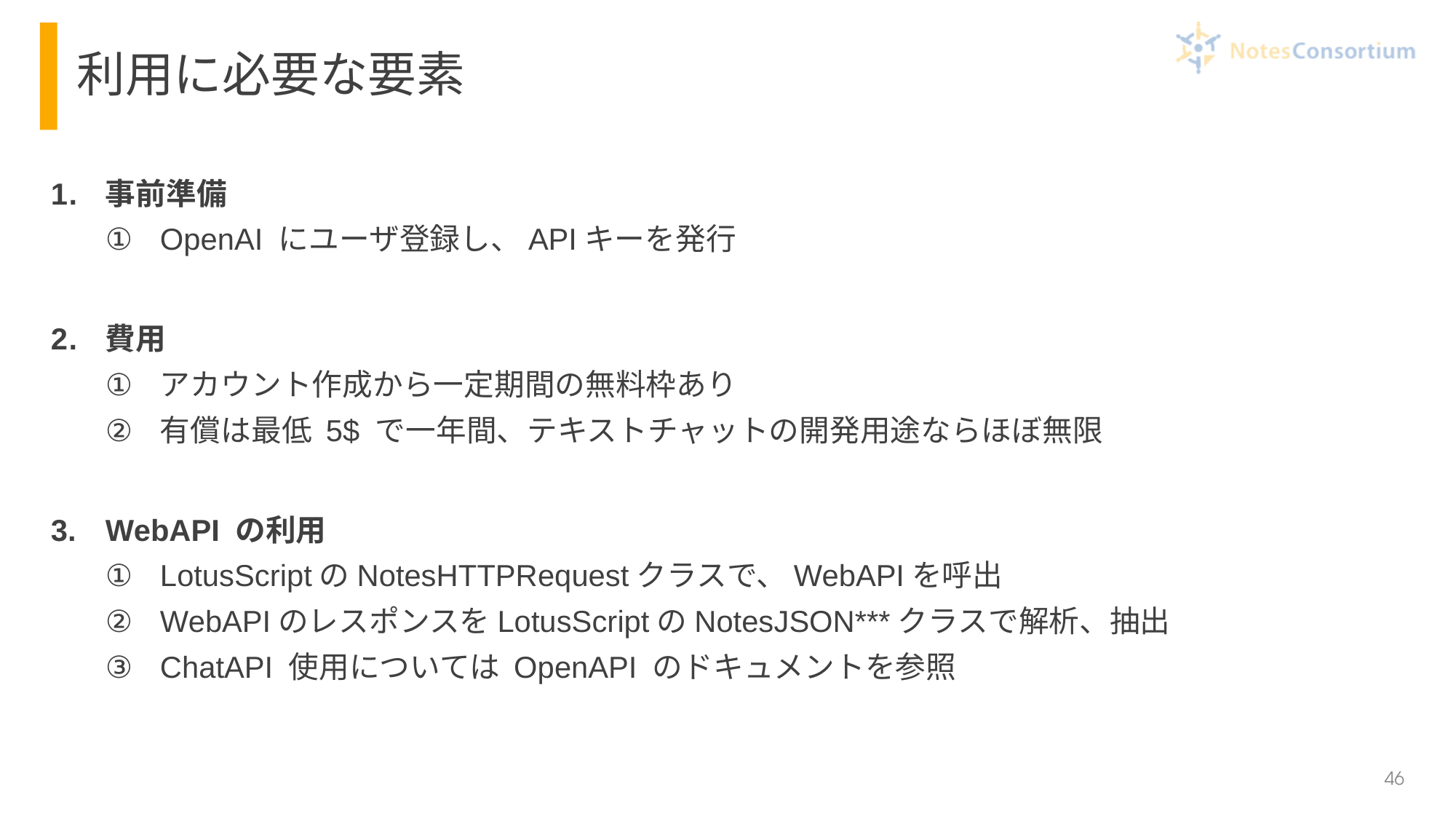

# 利用に必要な要素
事前準備
OpenAI にユーザ登録し、APIキーを発行

費用
アカウント作成から一定期間の無料枠あり
有償は最低 5$ で一年間、テキストチャットの開発用途ならほぼ無限

WebAPI の利用
LotusScriptのNotesHTTPRequestクラスで、WebAPIを呼出
WebAPIのレスポンスをLotusScriptのNotesJSON***クラスで解析、抽出
ChatAPI 使用については OpenAPI のドキュメントを参照

46